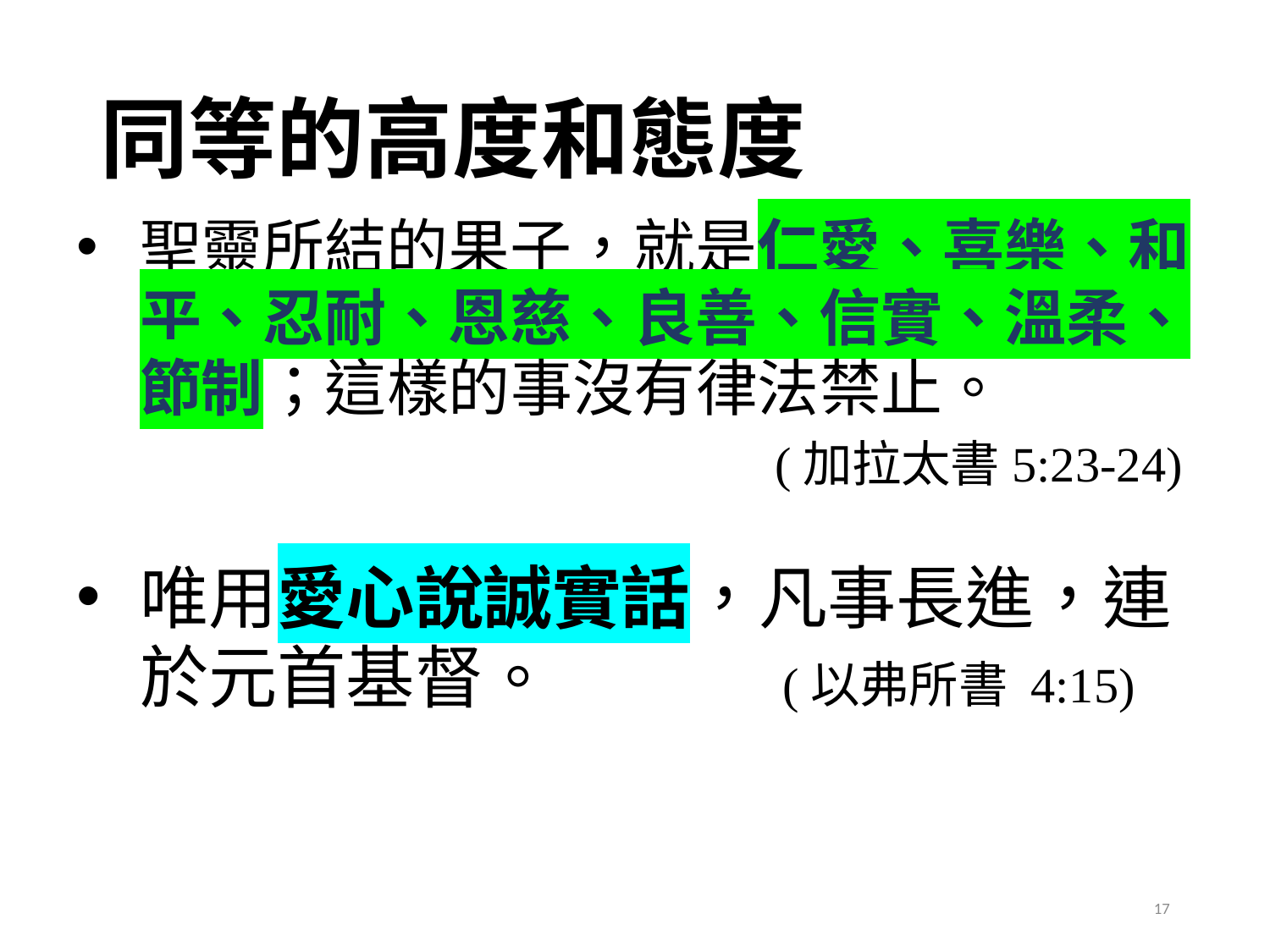

# 同等的高度和態度
聖靈所結的果子，就是仁愛、喜樂、和平、忍耐、恩慈、良善、信實、溫柔、節制；這樣的事沒有律法禁止。
		(加拉太書5:23-24)
唯用愛心說誠實話，凡事長進，連於元首基督。	(以弗所書 4:15)

17